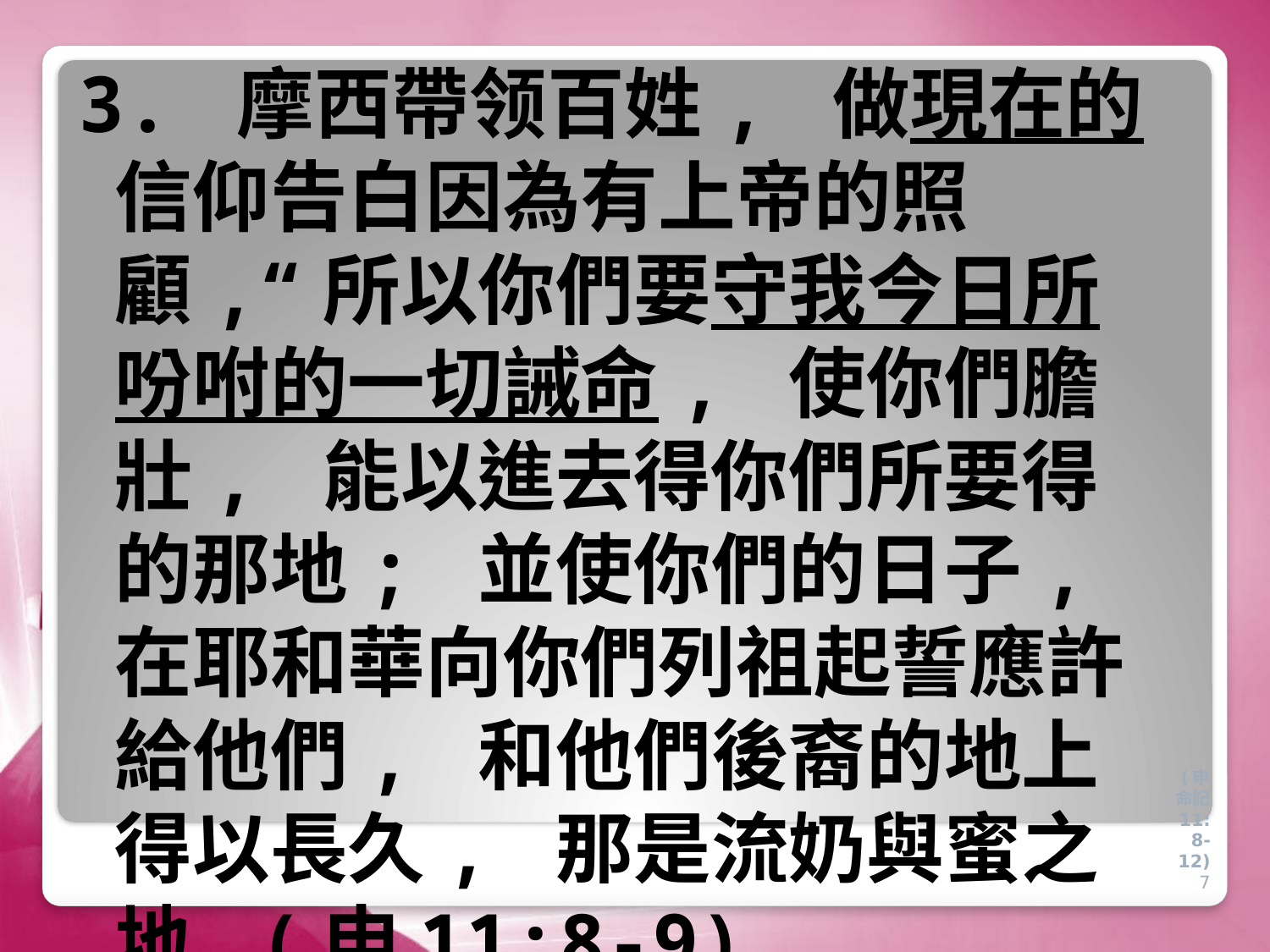

3. 摩西帶领百姓, 做現在的信仰告白因為有上帝的照顧,“所以你們要守我今日所吩咐的一切誡命, 使你們膽壯, 能以進去得你們所要得的那地; 並使你們的日子, 在耶和華向你們列祖起誓應許給他們, 和他們後裔的地上得以長久, 那是流奶與蜜之地.(申11:8-9)

#
(申命記 11:8-12)
7